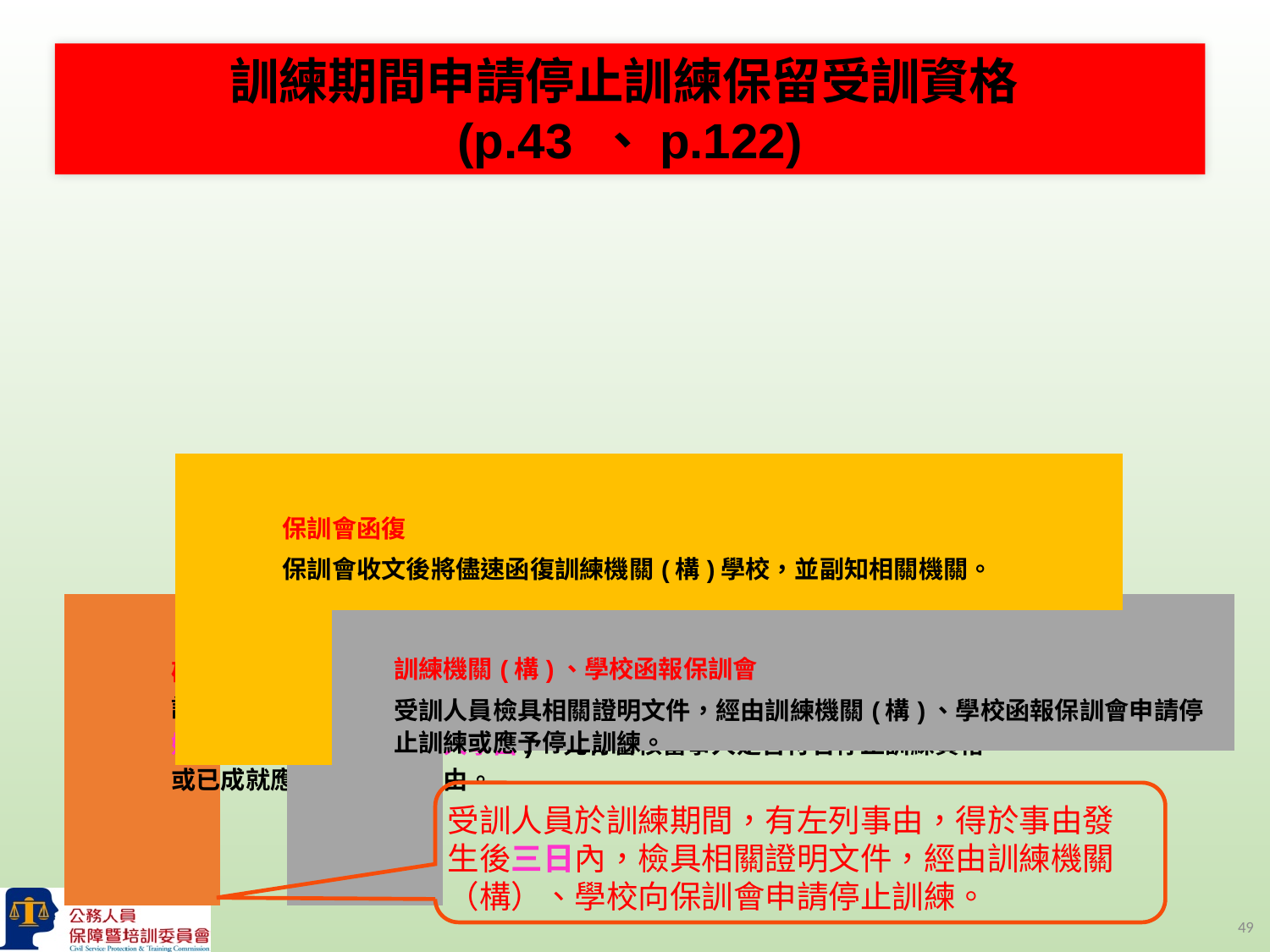

訓練期間申請停止訓練保留受訓資格(p.43 、p.122)
確認是否符合停止訓練要件
保訓會函復
保訓會收文後將儘速函復訓練機關(構)學校，並副知相關機關。
訓練機關(構)、學校函報保訓會
受訓人員檢具相關證明文件，經由訓練機關(構)、學校函報保訓會申請停止訓練或應予停止訓練。

受訓人員於訓練期間，有左列事由，得於事由發生後三日內，檢具相關證明文件，經由訓練機關（構）、學校向保訓會申請停止訓練。
49